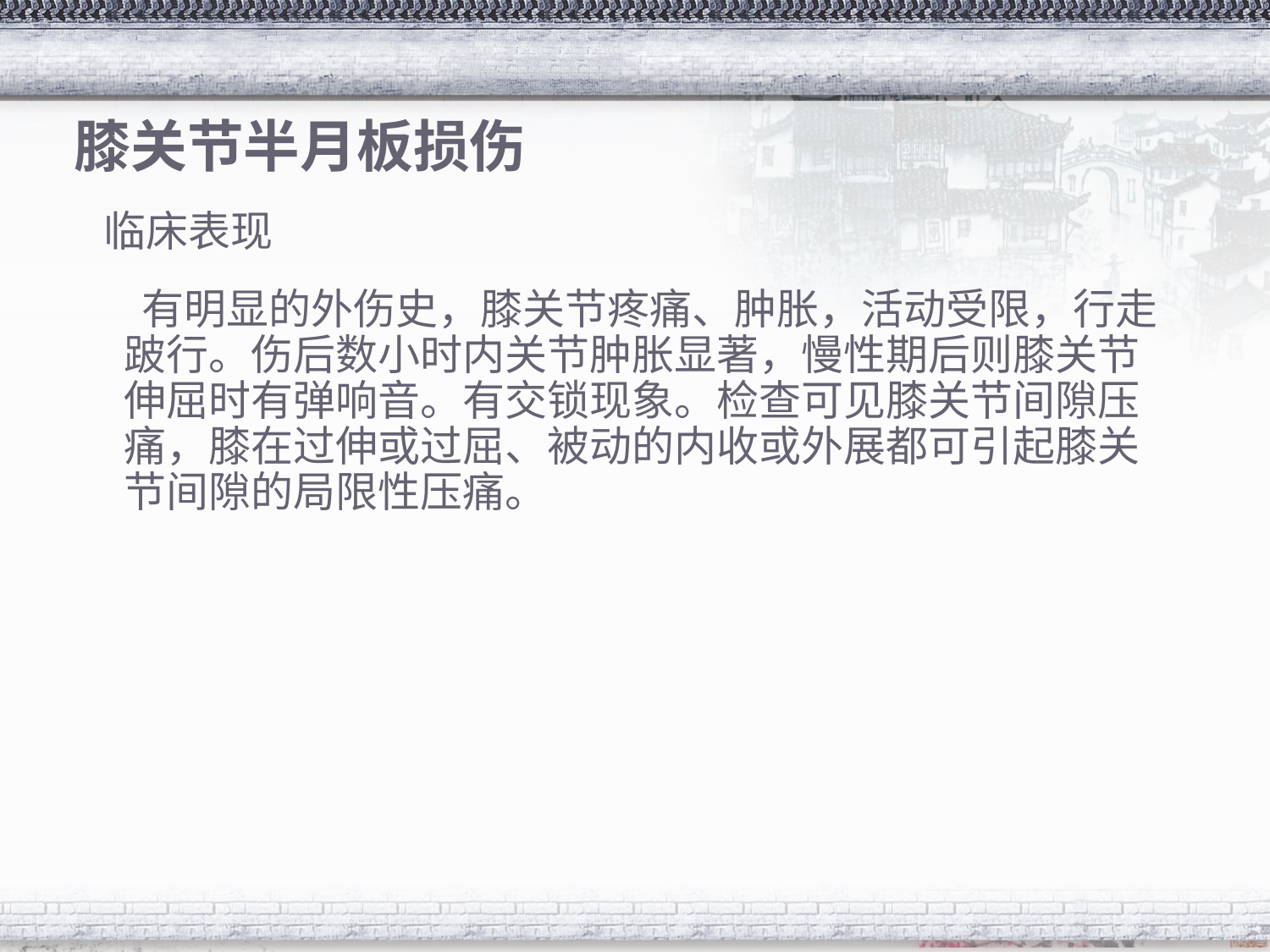

# 膝关节半月板损伤
  临床表现
      有明显的外伤史，膝关节疼痛、肿胀，活动受限，行走跛行。伤后数小时内关节肿胀显著，慢性期后则膝关节伸屈时有弹响音。有交锁现象。检查可见膝关节间隙压痛，膝在过伸或过屈、被动的内收或外展都可引起膝关节间隙的局限性压痛。